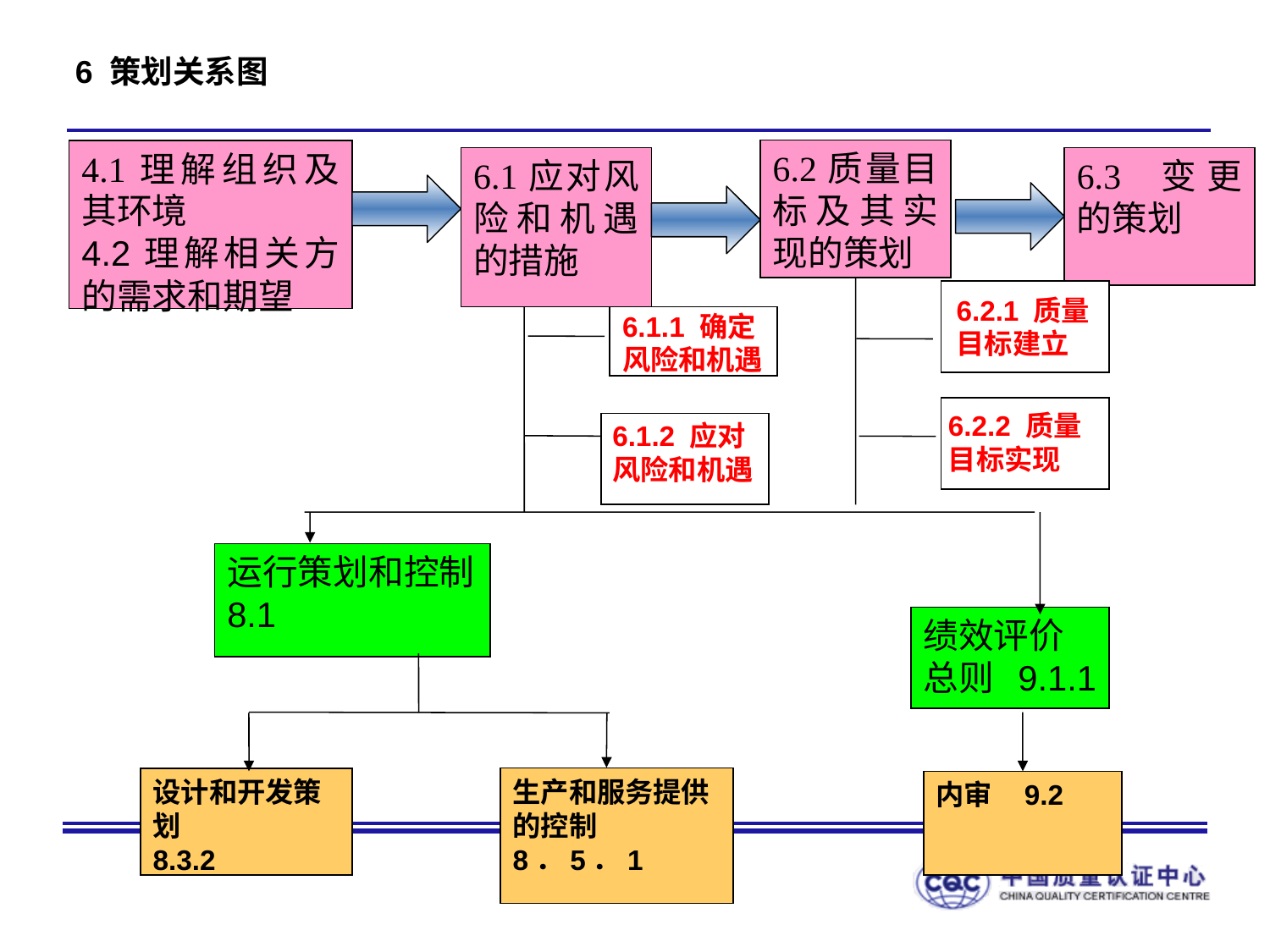

6 策划关系图
6.2质量目标及其实现的策划

4.1理解组织及其环境
4.2理解相关方的需求和期望
6.3 变更的策划

6.1应对风险和机遇的措施

运行策划和控制
8.1
绩效评价总则  9.1.1

设计和开发策划
8.3.2
生产和服务提供的控制
8．5．1
内审    9.2

6.2.1 质量目标建立

6.1.1 确定风险和机遇

6.2.2 质量目标实现

6.1.2 应对风险和机遇